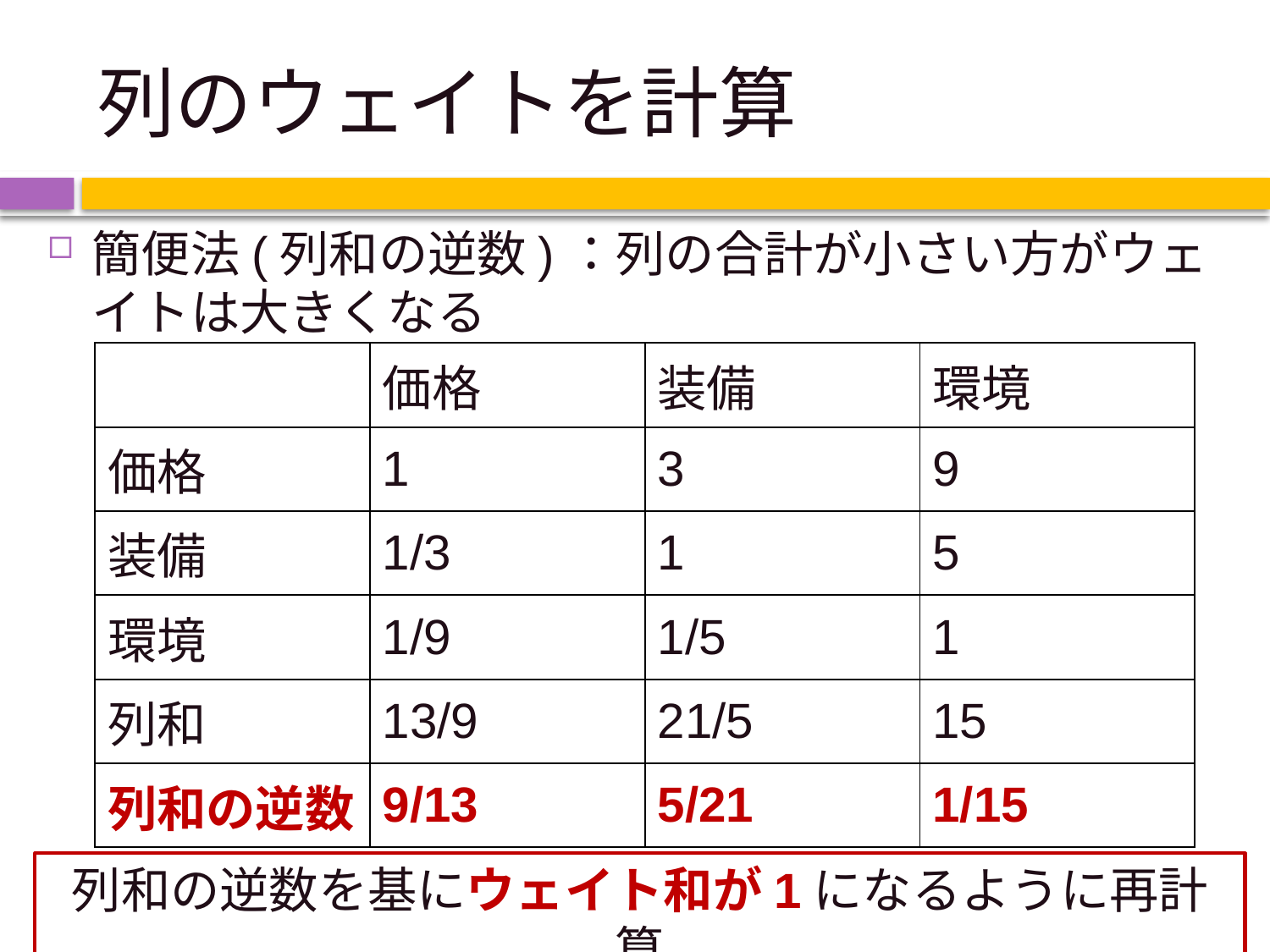

# 列のウェイトを計算
簡便法(列和の逆数)：列の合計が小さい方がウェイトは大きくなる

|  | 価格 | 装備 | 環境 |
| --- | --- | --- | --- |
| 価格 | 1 | 3 | 9 |
| 装備 | 1/3 | 1 | 5 |
| 環境 | 1/9 | 1/5 | 1 |
| 列和 | 13/9 | 21/5 | 15 |
| 列和の逆数 | 9/13 | 5/21 | 1/15 |
列和の逆数を基にウェイト和が1になるように再計算